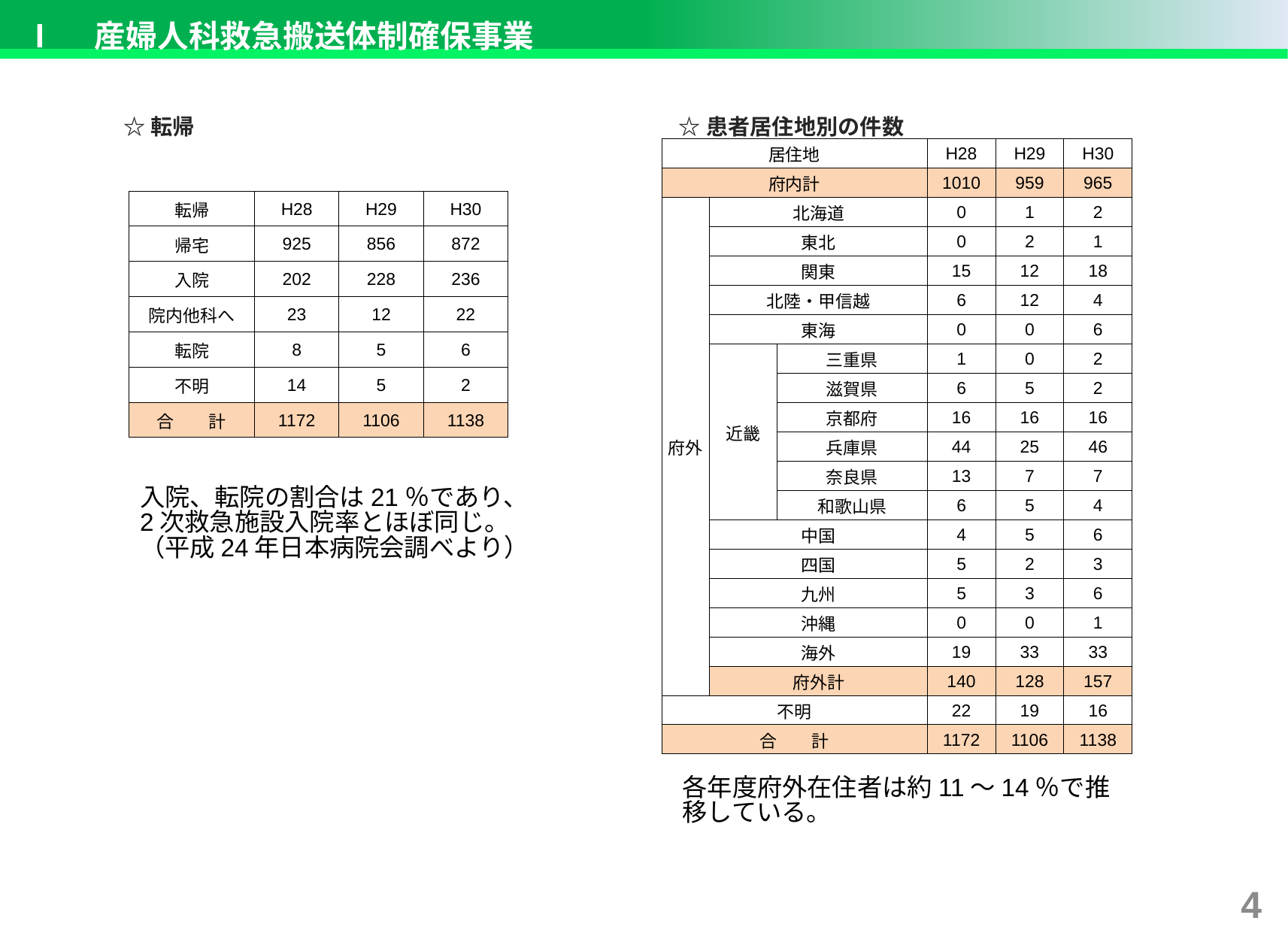

Ⅰ　産婦人科救急搬送体制確保事業
# ☆転帰
☆患者居住地別の件数
| 居住地 |  |  | H28 | H29 | H30 |
| --- | --- | --- | --- | --- | --- |
| 府内計 |  |  | 1010 | 959 | 965 |
| 府外 | 北海道 |  | 0 | 1 | 2 |
|  | 東北 |  | 0 | 2 | 1 |
|  | 関東 |  | 15 | 12 | 18 |
|  | 北陸・甲信越 |  | 6 | 12 | 4 |
|  | 東海 |  | 0 | 0 | 6 |
|  | 近畿 | 三重県 | 1 | 0 | 2 |
|  |  | 滋賀県 | 6 | 5 | 2 |
|  |  | 京都府 | 16 | 16 | 16 |
|  |  | 兵庫県 | 44 | 25 | 46 |
|  |  | 奈良県 | 13 | 7 | 7 |
|  |  | 和歌山県 | 6 | 5 | 4 |
|  | 中国 |  | 4 | 5 | 6 |
|  | 四国 |  | 5 | 2 | 3 |
|  | 九州 |  | 5 | 3 | 6 |
|  | 沖縄 |  | 0 | 0 | 1 |
|  | 海外 |  | 19 | 33 | 33 |
|  | 府外計 |  | 140 | 128 | 157 |
| 不明 |  |  | 22 | 19 | 16 |
| 合　　計 |  |  | 1172 | 1106 | 1138 |
| 転帰 | H28 | H29 | H30 |
| --- | --- | --- | --- |
| 帰宅 | 925 | 856 | 872 |
| 入院 | 202 | 228 | 236 |
| 院内他科へ | 23 | 12 | 22 |
| 転院 | 8 | 5 | 6 |
| 不明 | 14 | 5 | 2 |
| 合　　計 | 1172 | 1106 | 1138 |
入院、転院の割合は21％であり、2次救急施設入院率とほぼ同じ。（平成24年日本病院会調べより）
各年度府外在住者は約11～14％で推移している。
4